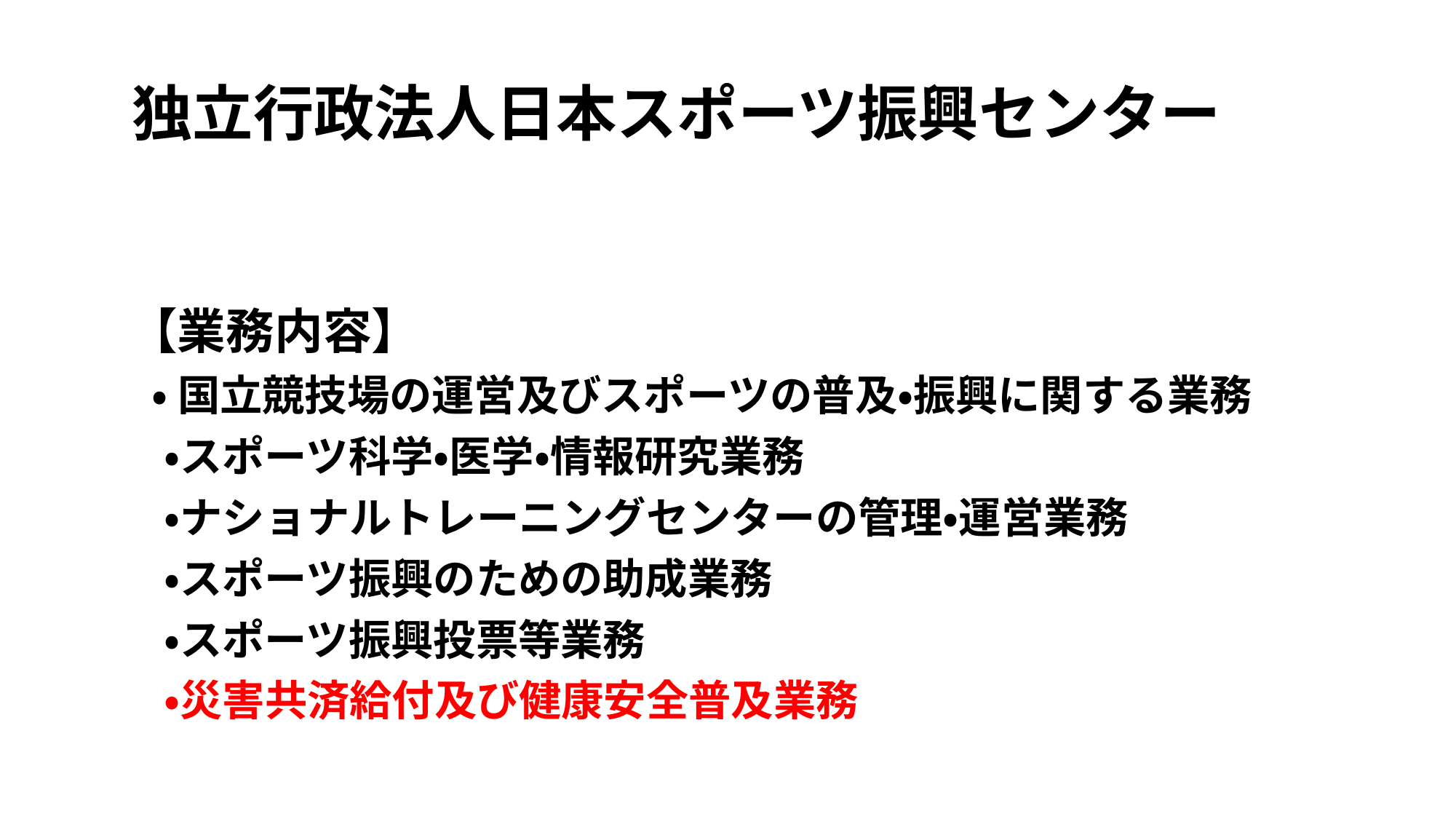

# 独立行政法人日本スポーツ振興センター
     【業務内容】
　　・ 国立競技場の運営及びスポーツの普及・振興に関する業務
　　・スポーツ科学・医学・情報研究業務
　　・ナショナルトレーニングセンターの管理・運営業務
　　・スポーツ振興のための助成業務
　　・スポーツ振興投票等業務
　　・災害共済給付及び健康安全普及業務